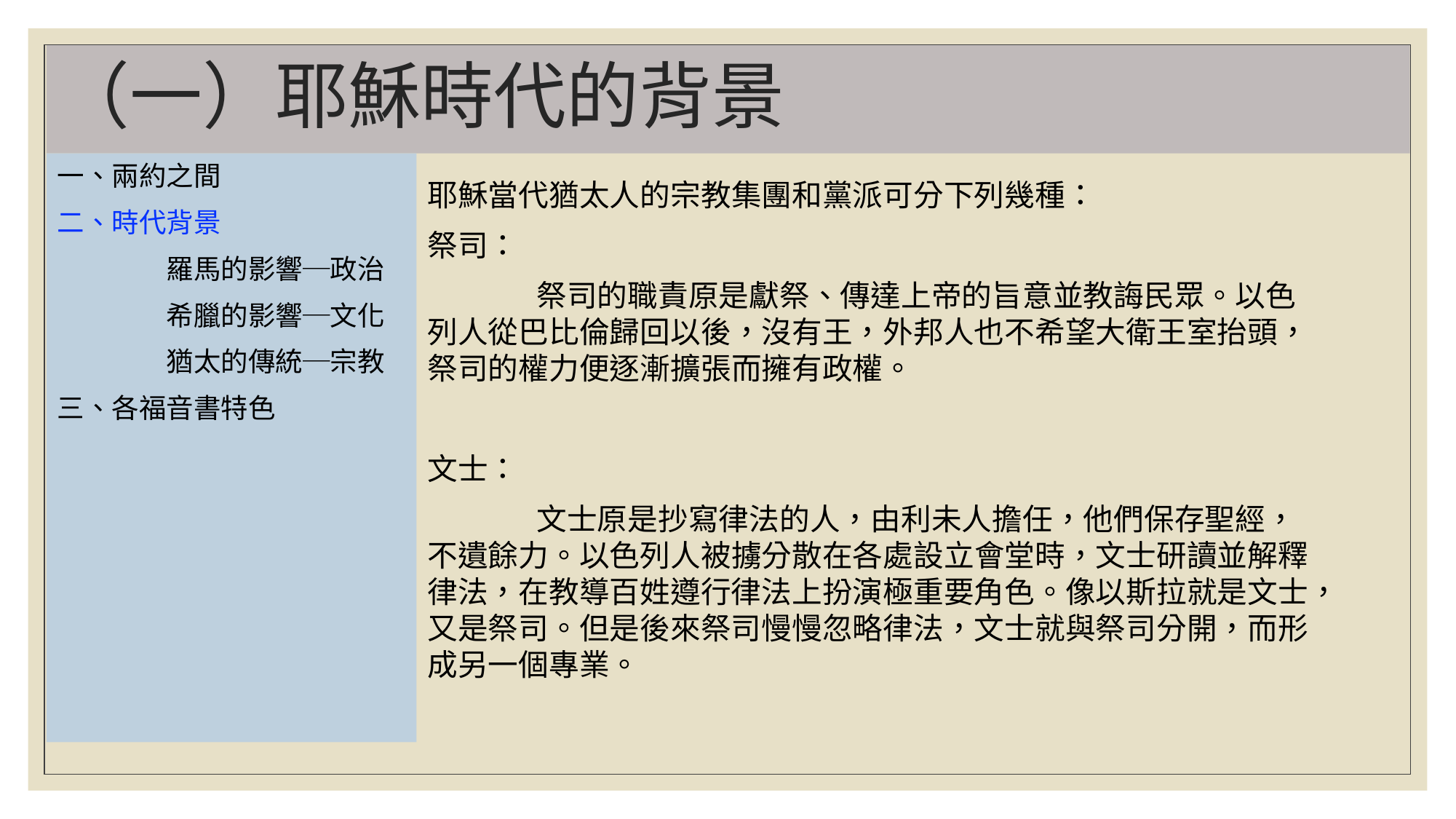

# （一）耶穌時代的背景
一、兩約之間
二、時代背景
	羅馬的影響─政治
	希臘的影響─文化
	猶太的傳統─宗教
三、各福音書特色

耶穌當代猶太人的宗教集團和黨派可分下列幾種：
祭司：
	祭司的職責原是獻祭、傳達上帝的旨意並教誨民眾。以色列人從巴比倫歸回以後，沒有王，外邦人也不希望大衛王室抬頭，祭司的權力便逐漸擴張而擁有政權。

文士：
	文士原是抄寫律法的人，由利未人擔任，他們保存聖經，不遺餘力。以色列人被擄分散在各處設立會堂時，文士研讀並解釋律法，在教導百姓遵行律法上扮演極重要角色。像以斯拉就是文士，又是祭司。但是後來祭司慢慢忽略律法，文士就與祭司分開，而形成另一個專業。